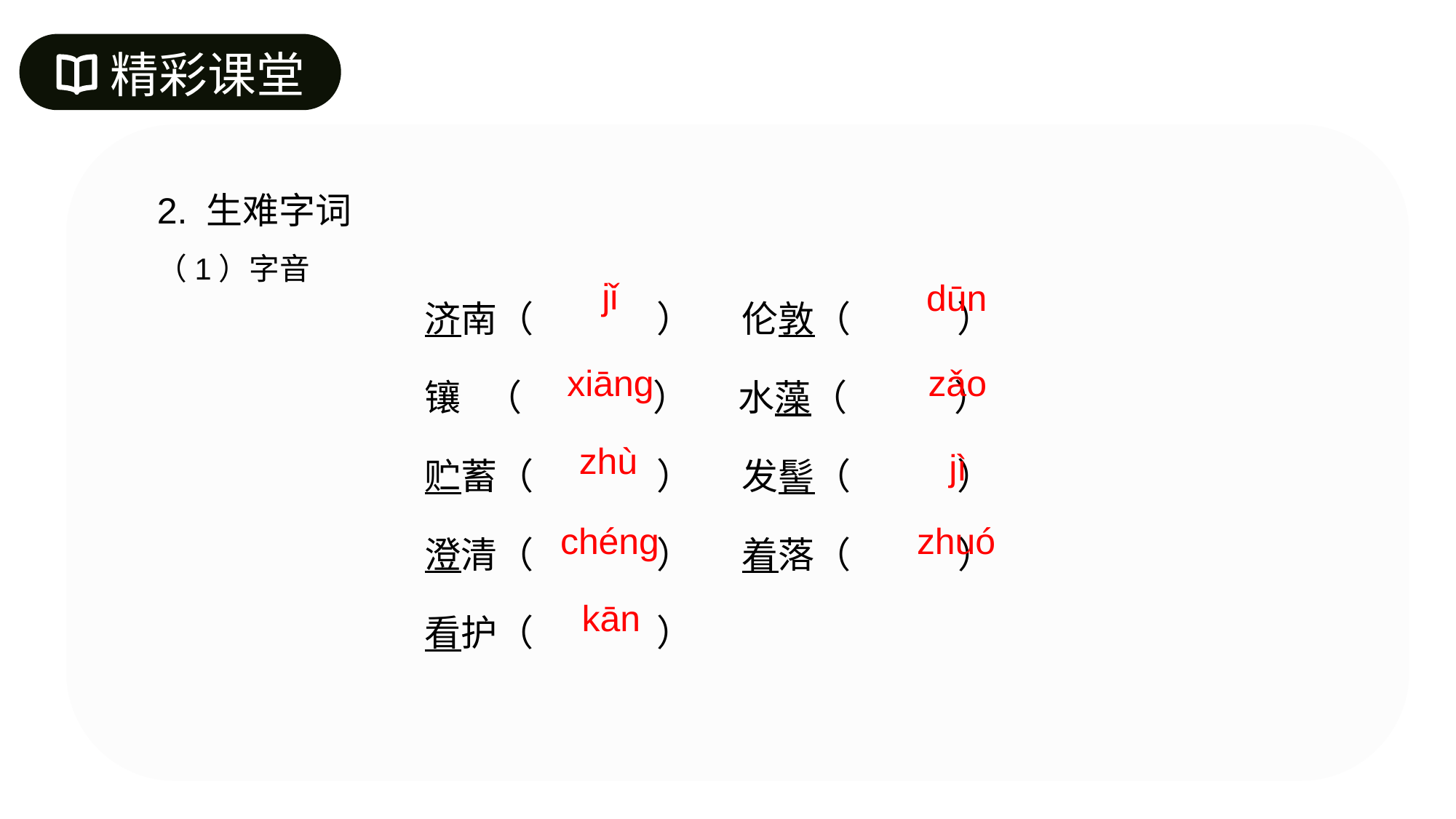

精彩课堂

2. 生难字词
（1）字音
济南（               ）      伦敦（             ）
镶   （                ）      水藻（             ）
贮蓄（               ）      发髻（             ）
澄清（               ）      着落（             ）
看护（               ）
jǐ
dūn
zǎo
xiāng
zhù
jì
chéng
zhuó
kān